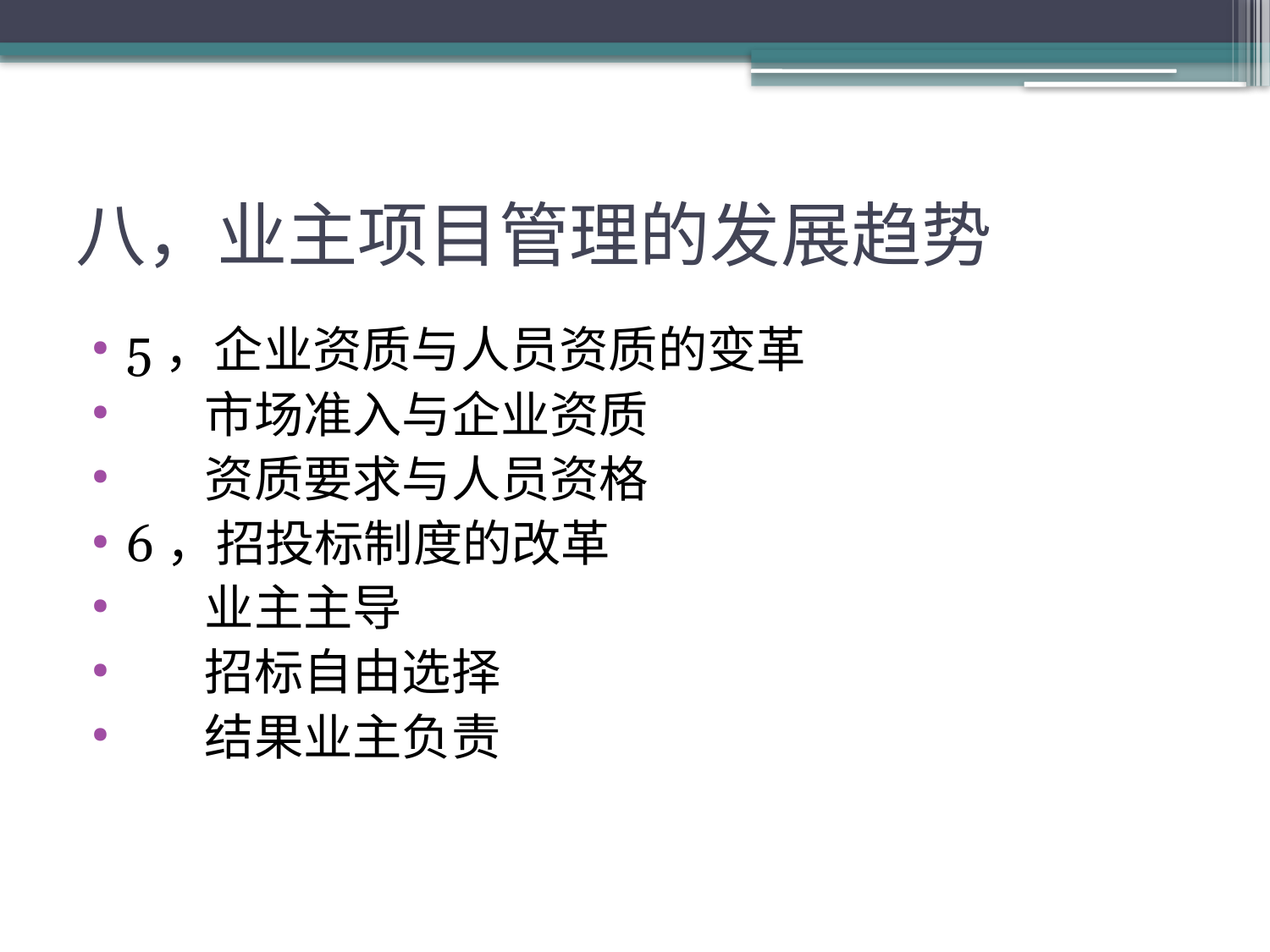

# 八，业主项目管理的发展趋势
5，企业资质与人员资质的变革
      市场准入与企业资质
      资质要求与人员资格
6，招投标制度的改革
      业主主导
      招标自由选择
      结果业主负责